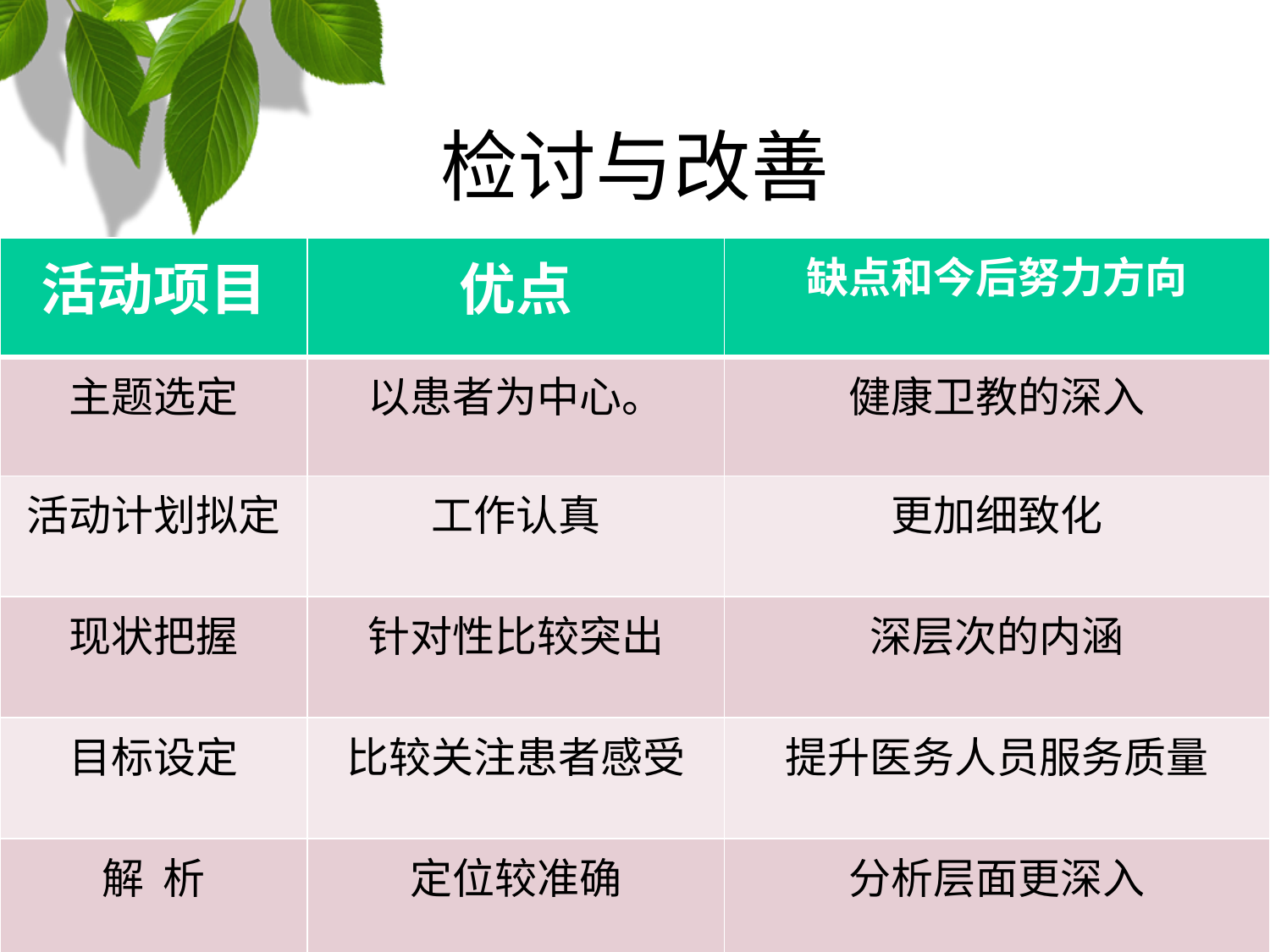

检讨与改善
| 活动项目 | 优点 | 缺点和今后努力方向 |
| --- | --- | --- |
| 主题选定 | 以患者为中心。 | 健康卫教的深入 |
| 活动计划拟定 | 工作认真 | 更加细致化 |
| 现状把握 | 针对性比较突出 | 深层次的内涵 |
| 目标设定 | 比较关注患者感受 | 提升医务人员服务质量 |
| 解 析 | 定位较准确 | 分析层面更深入 |